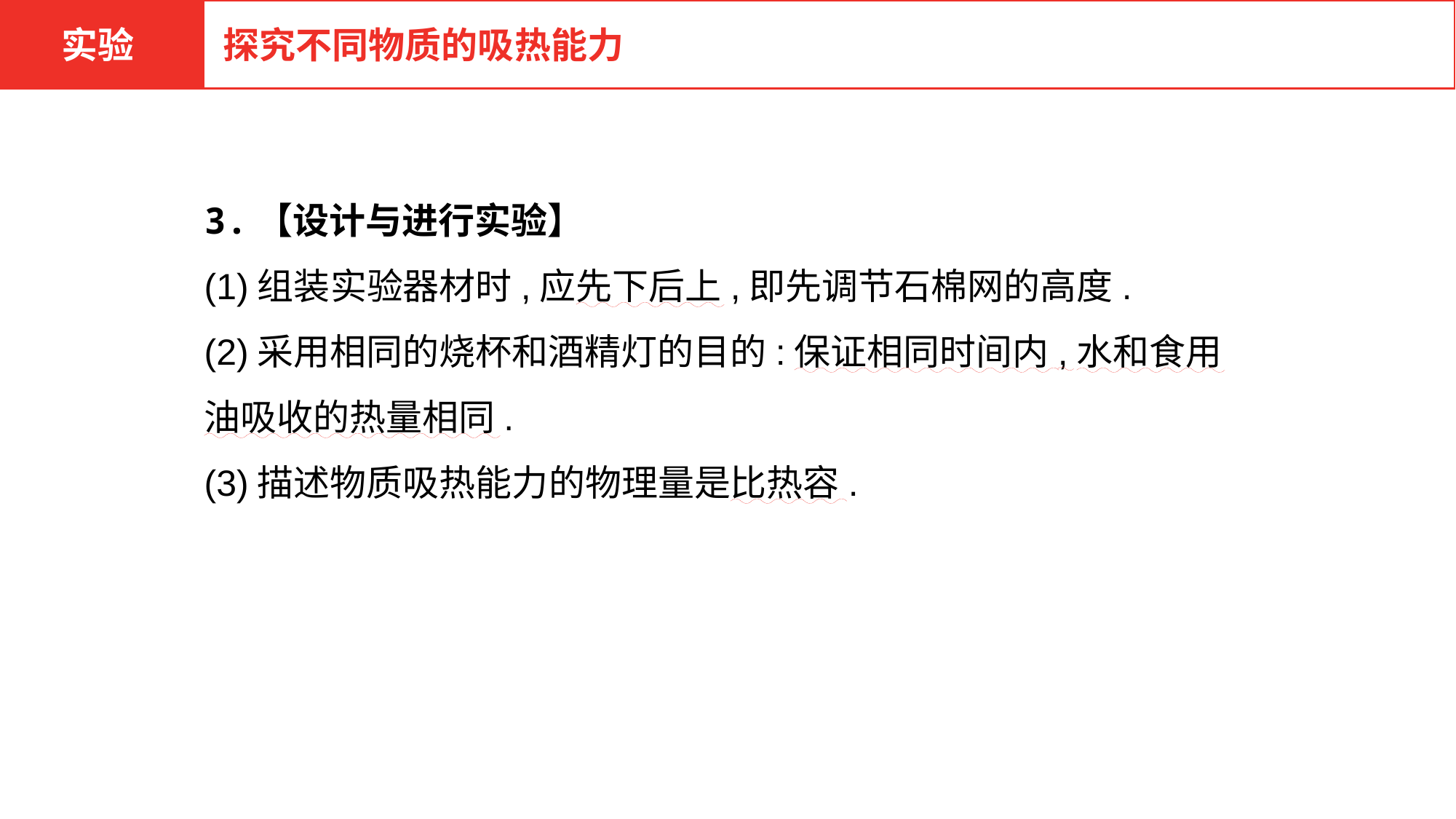

实验
探究不同物质的吸热能力
3.【设计与进行实验】
(1)组装实验器材时,应先下后上,即先调节石棉网的高度.
(2)采用相同的烧杯和酒精灯的目的:保证相同时间内,水和食用油吸收的热量相同.
(3)描述物质吸热能力的物理量是比热容.